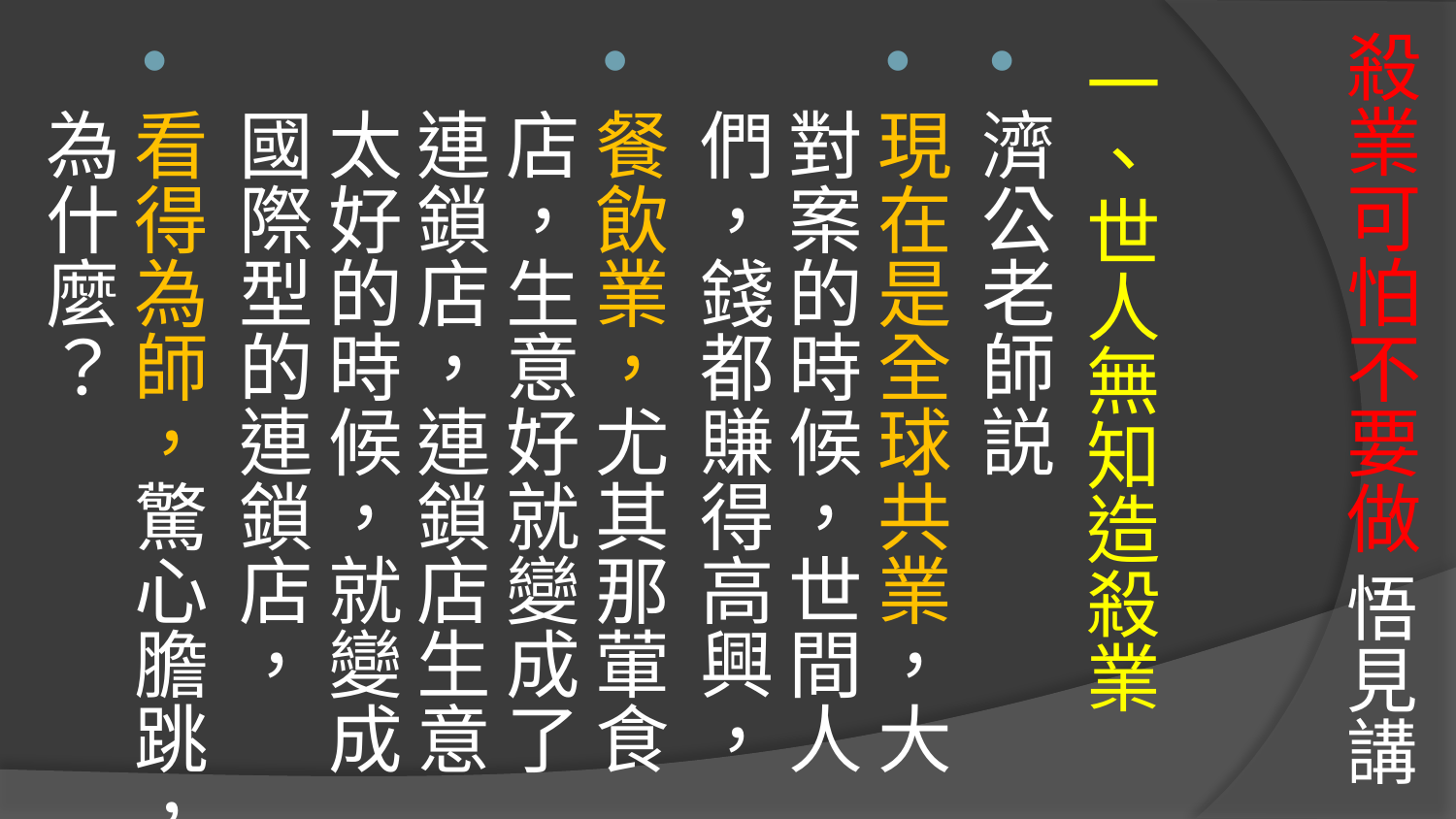

# 殺業可怕不要做 悟見講
一、世人無知造殺業
濟公老師説
現在是全球共業，大對案的時候，世間人們，錢都賺得高興，
餐飲業，尤其那葷食店，生意好就變成了連鎖店，連鎖店生意太好的時候，就變成國際型的連鎖店，
看得為師，驚心膽跳，為什麼？